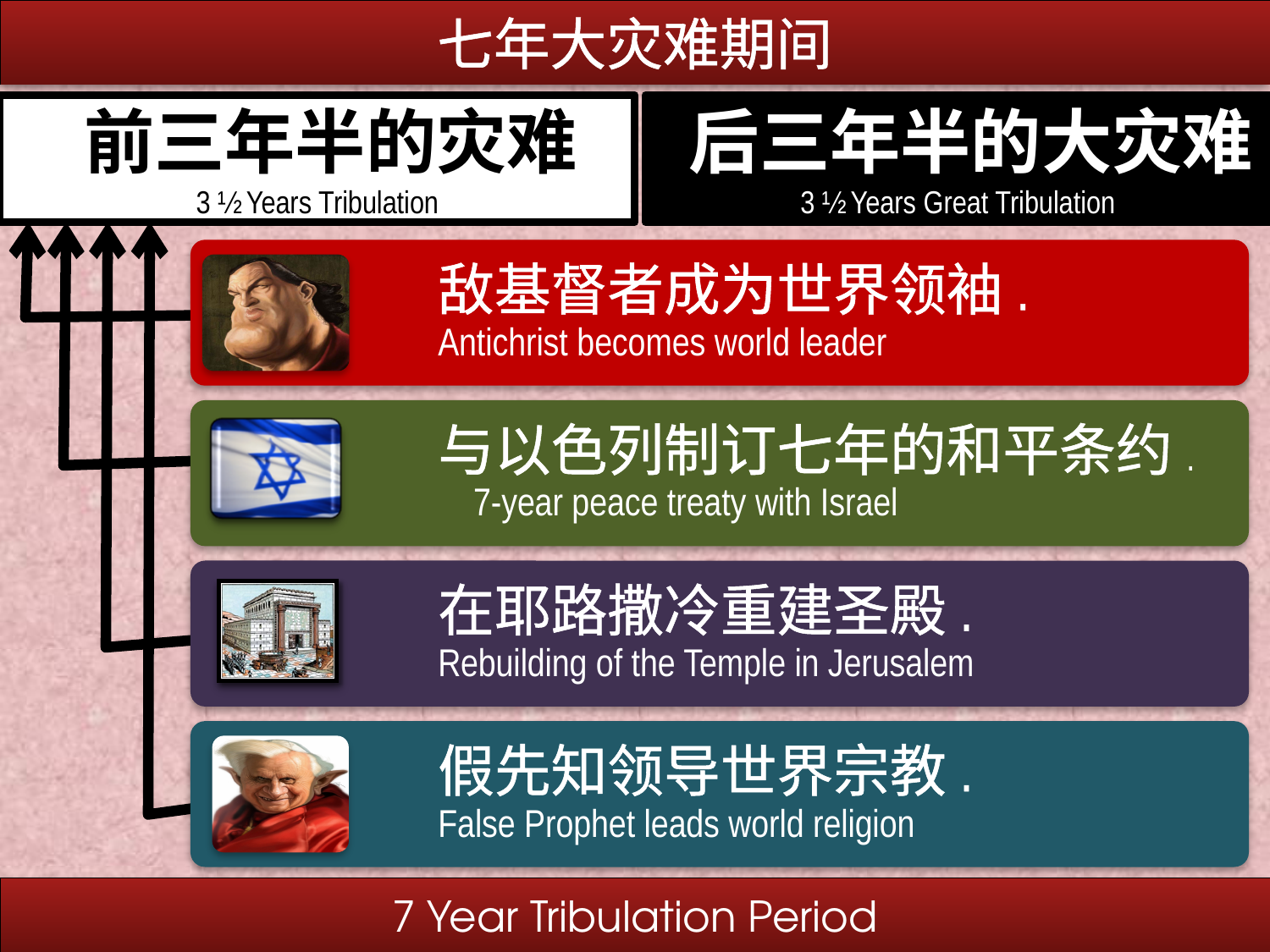

七年大灾难期间
 前三年半的灾难
3 ½ Years Tribulation
 后三年半的大灾难
3 ½ Years Great Tribulation

敌基督者成为世界领袖.         Antichrist becomes world leader
与以色列制订七年的和平条约.        7-year peace treaty with Israel
在耶路撒冷重建圣殿.                   Rebuilding of the Temple in Jerusalem
假先知领导世界宗教.                    False Prophet leads world religion
7 Year Tribulation Period